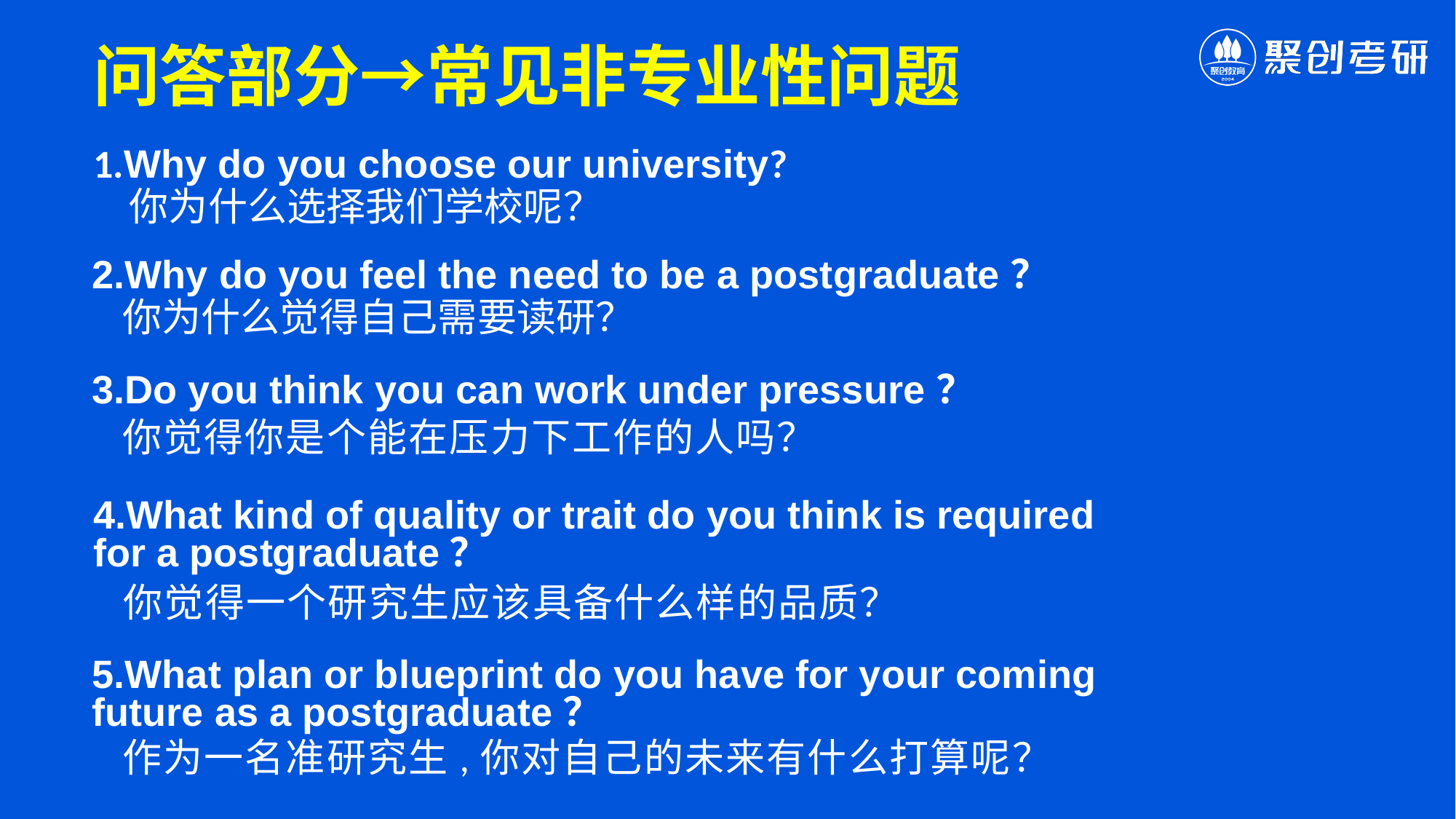

问答部分→常见非专业性问题
1.Why do you choose our university?
   你为什么选择我们学校呢？
2.Why do you feel the need to be a postgraduate？
  你为什么觉得自己需要读研？
3.Do you think you can work under pressure？
  你觉得你是个能在压力下工作的人吗？
4.What kind of quality or trait do you think is required for a postgraduate？
  你觉得一个研究生应该具备什么样的品质？
5.What plan or blueprint do you have for your coming future as a postgraduate？
  作为一名准研究生,你对自己的未来有什么打算呢？